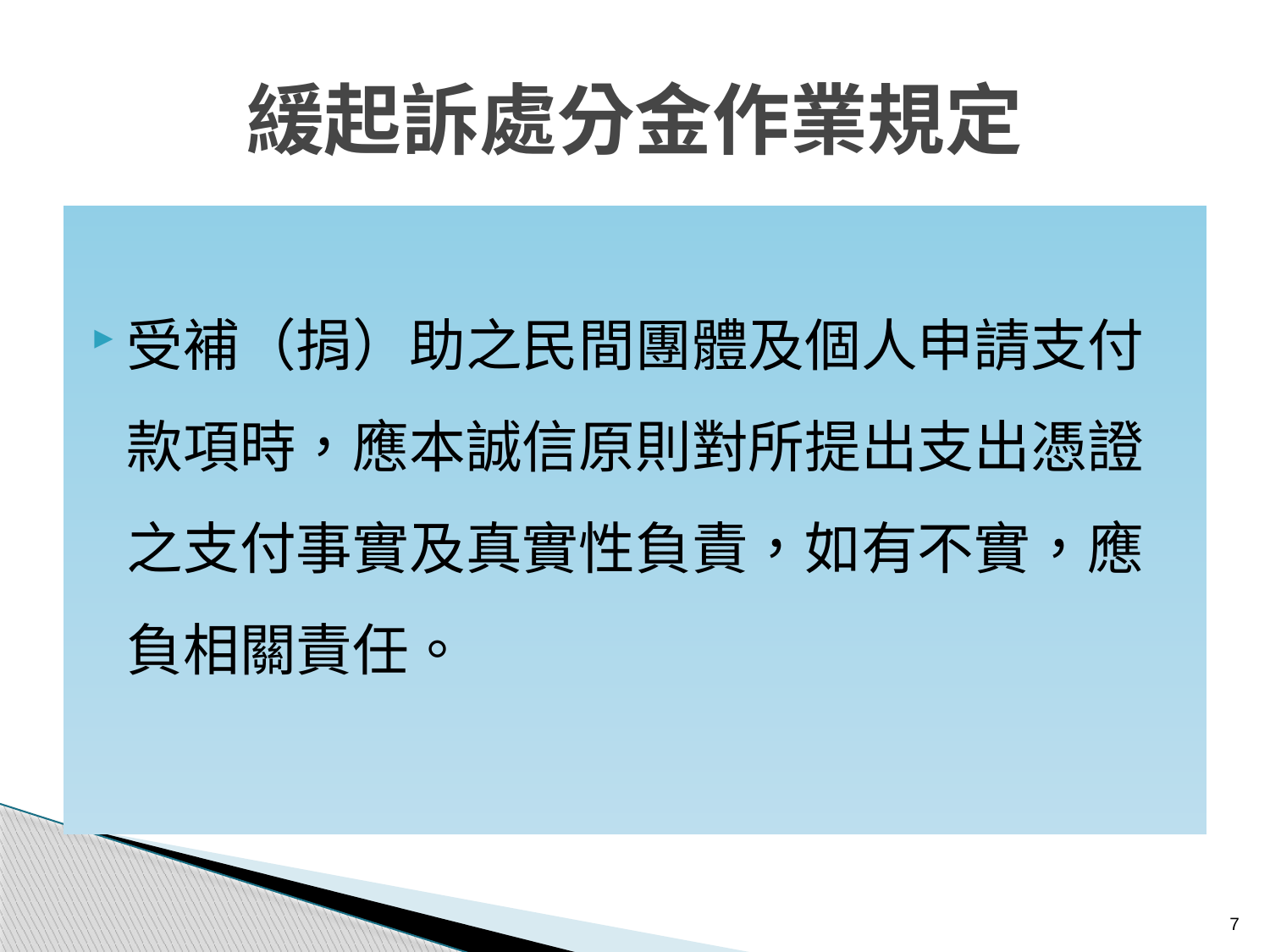

# 緩起訴處分金作業規定

受補（捐）助之民間團體及個人申請支付款項時，應本誠信原則對所提出支出憑證之支付事實及真實性負責，如有不實，應負相關責任。

7